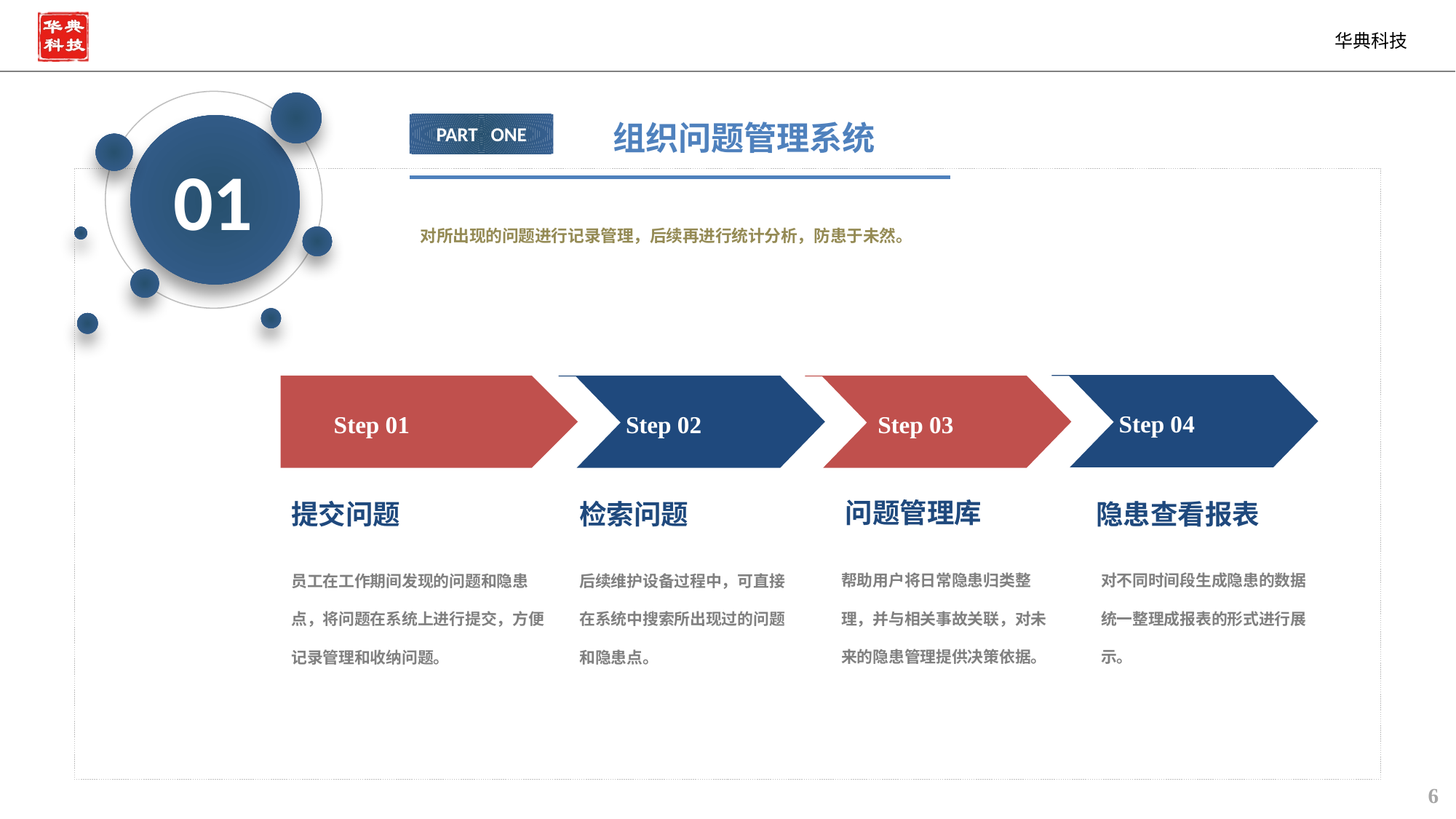

组织问题管理系统
PART   ONE

01

对所出现的问题进行记录管理，后续再进行统计分析，防患于未然。

Step 04
Step 01
Step 02
Step 03
问题管理库
提交问题
检索问题
隐患查看报表
帮助用户将日常隐患归类整理，并与相关事故关联，对未来的隐患管理提供决策依据。
对不同时间段生成隐患的数据统一整理成报表的形式进行展示。
员工在工作期间发现的问题和隐患点，将问题在系统上进行提交，方便记录管理和收纳问题。
后续维护设备过程中，可直接在系统中搜索所出现过的问题和隐患点。